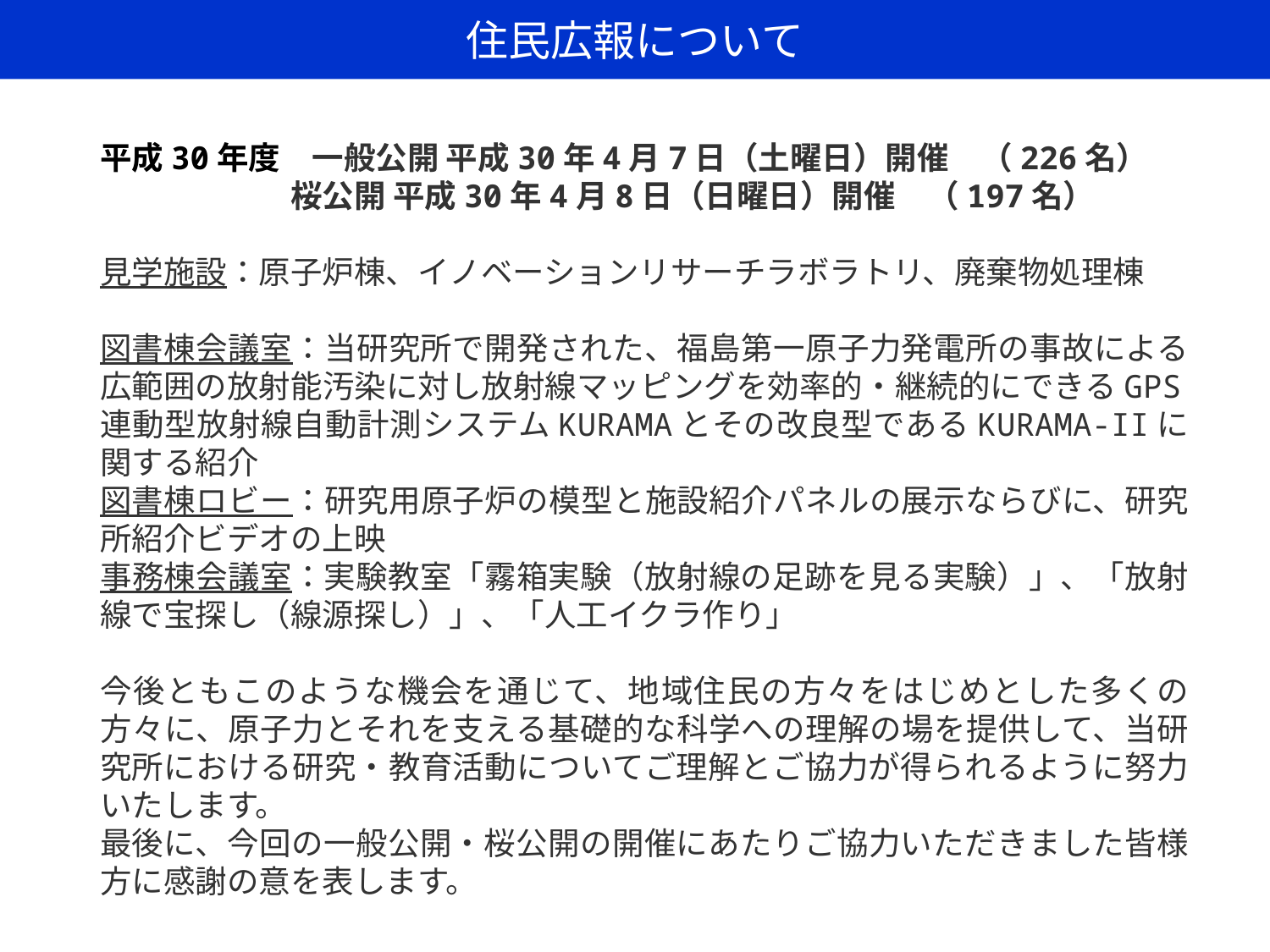

住民広報について
平成30年度　一般公開 平成30年4月7日（土曜日）開催　（226名）
　　　　　　桜公開 平成30年4月8日（日曜日）開催　（197名）

見学施設：原子炉棟、イノベーションリサーチラボラトリ、廃棄物処理棟

図書棟会議室：当研究所で開発された、福島第一原子力発電所の事故による広範囲の放射能汚染に対し放射線マッピングを効率的・継続的にできるGPS連動型放射線自動計測システムKURAMAとその改良型であるKURAMA-IIに関する紹介
図書棟ロビー：研究用原子炉の模型と施設紹介パネルの展示ならびに、研究所紹介ビデオの上映
事務棟会議室：実験教室「霧箱実験（放射線の足跡を見る実験）」、「放射線で宝探し（線源探し）」、「人工イクラ作り」

今後ともこのような機会を通じて、地域住民の方々をはじめとした多くの方々に、原子力とそれを支える基礎的な科学への理解の場を提供して、当研究所における研究・教育活動についてご理解とご協力が得られるように努力いたします。
最後に、今回の一般公開・桜公開の開催にあたりご協力いただきました皆様方に感謝の意を表します。